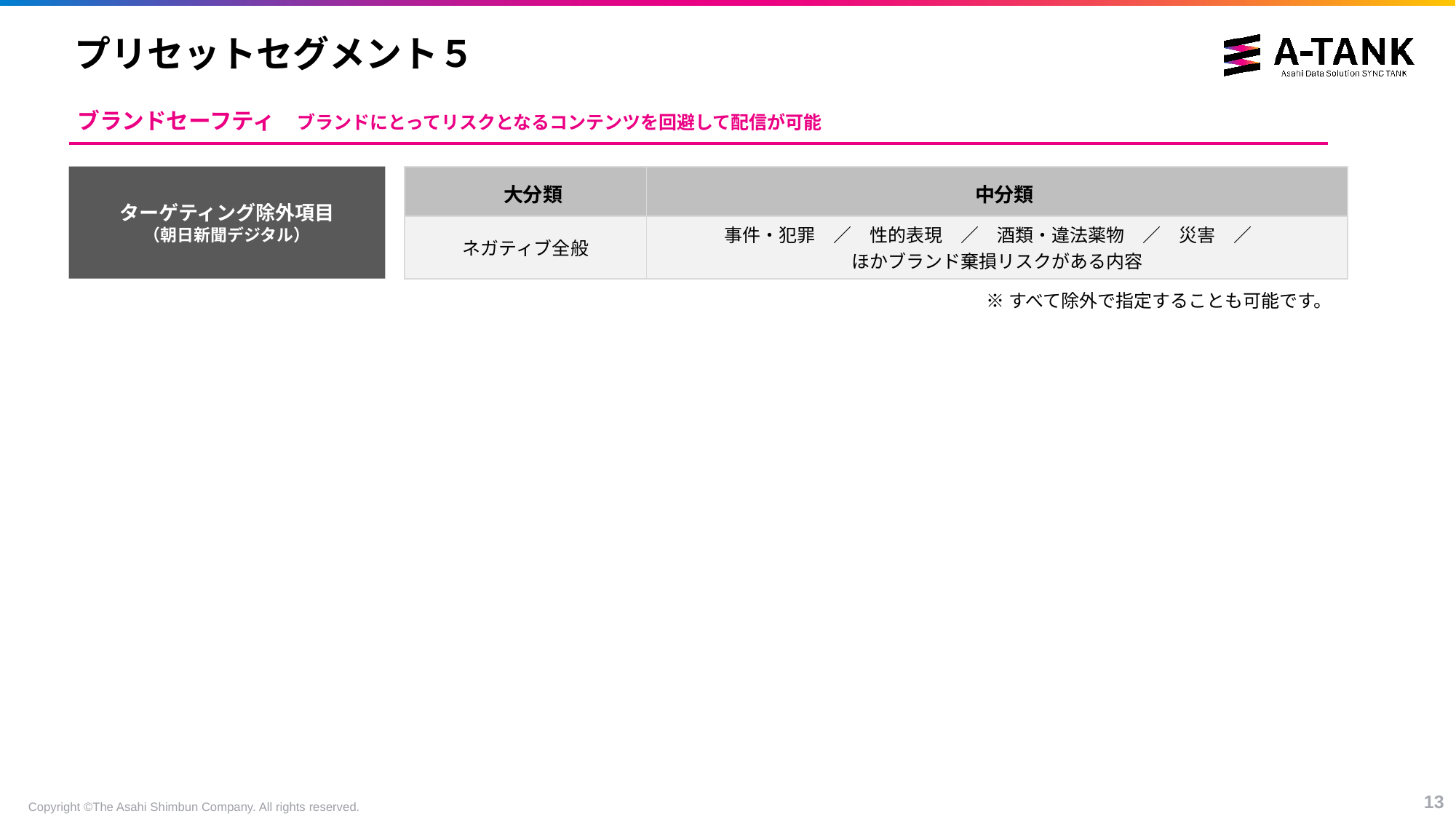

# プリセットセグメント５
ブランドセーフティ​　ブランドにとってリスクとなるコンテンツを回避して配信が可能
ターゲティング除外項目
（朝日新聞デジタル）
| 大分類 | 中分類 |
| --- | --- |
| ネガティブ全般 | 事件・犯罪　／　性的表現　／　酒類・違法薬物　／　災害　／　 ほかブランド棄損リスクがある内容 |
※すべて除外で指定することも可能です。
13